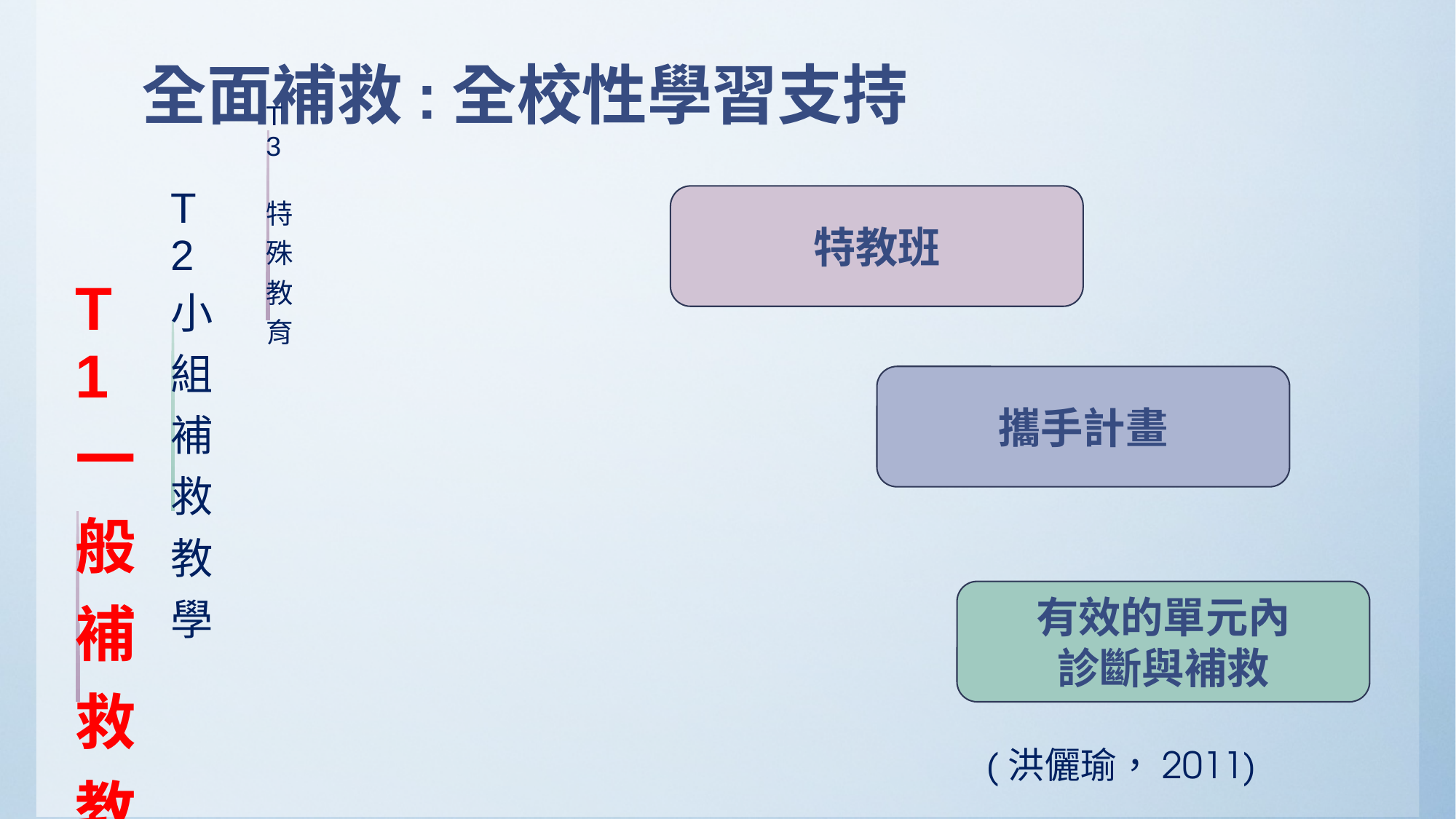

# 全面補救:全校性學習支持
教育
T2小組
補救教學
特教班
攜手計畫
有效的單元內
診斷與補救
(洪儷瑜，2011)